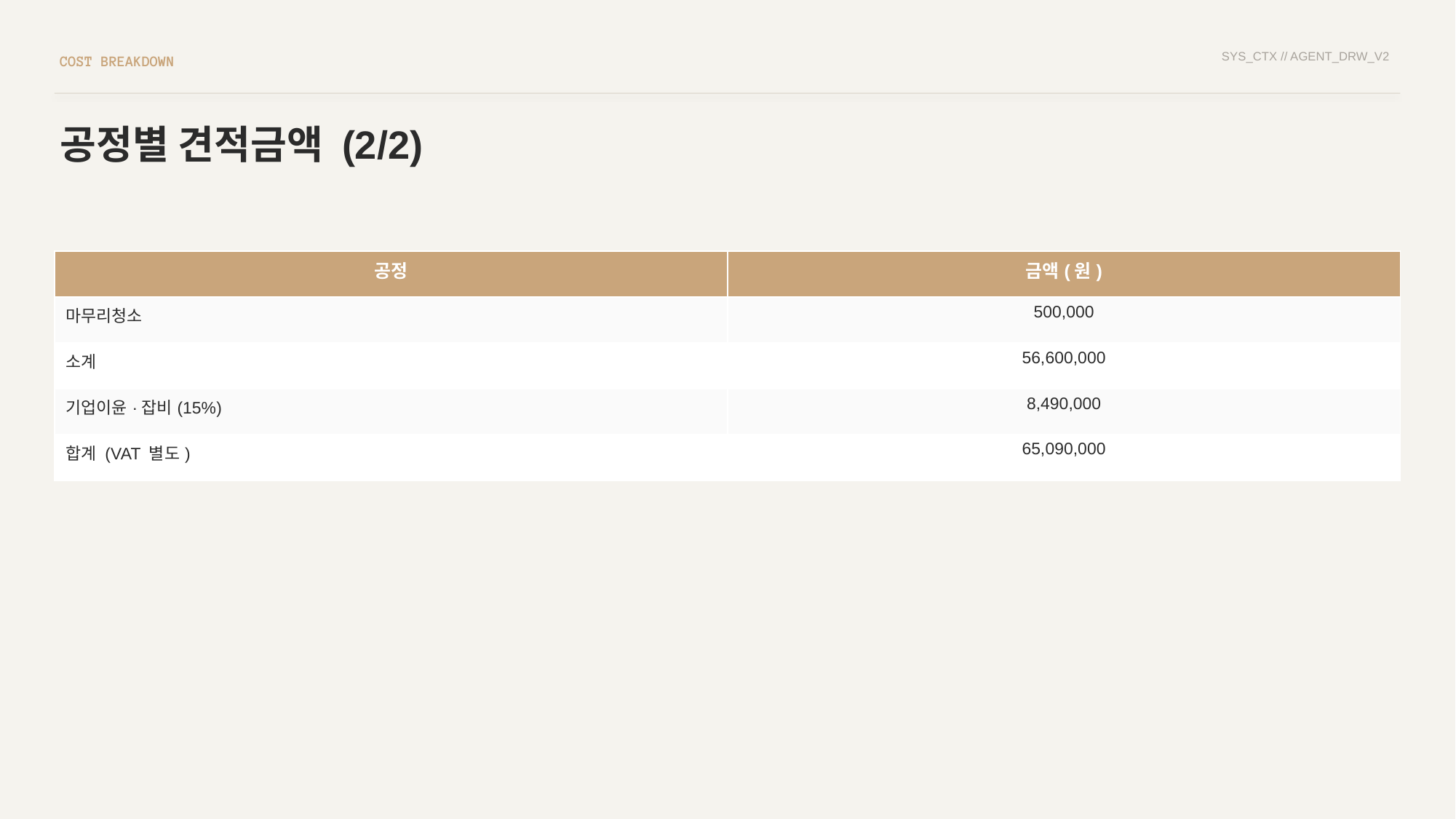

SYS_CTX // AGENT_DRW_V2
COST BREAKDOWN

공정별 견적금액 (2/2)
| 공정 | 금액(원) |
| --- | --- |
| 마무리청소 | 500,000 |
| 소계 | 56,600,000 |
| 기업이윤·잡비(15%) | 8,490,000 |
| 합계 (VAT 별도) | 65,090,000 |